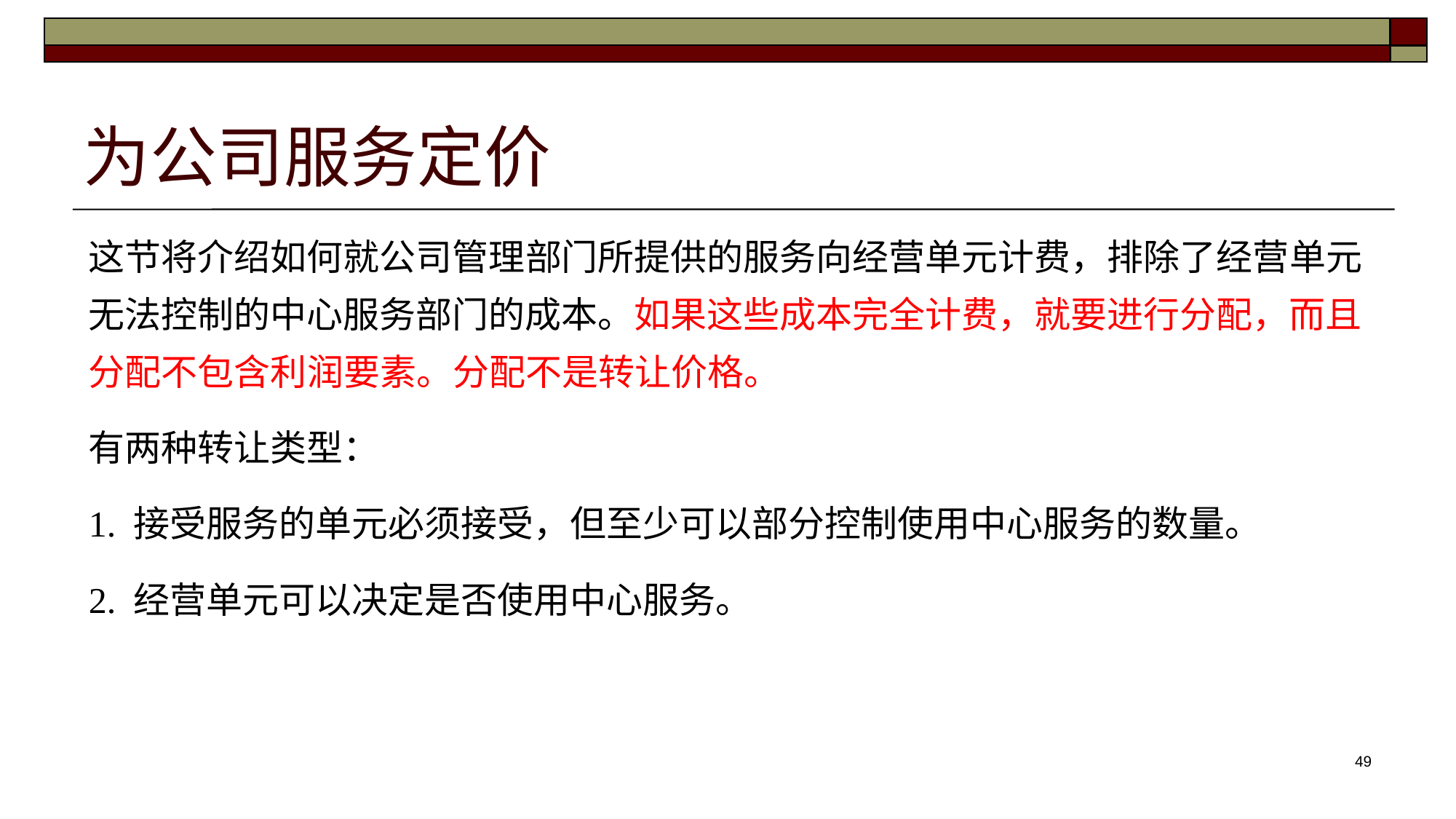

# 为公司服务定价
这节将介绍如何就公司管理部门所提供的服务向经营单元计费，排除了经营单元无法控制的中心服务部门的成本。如果这些成本完全计费，就要进行分配，而且分配不包含利润要素。分配不是转让价格。
有两种转让类型：
1. 接受服务的单元必须接受，但至少可以部分控制使用中心服务的数量。
2. 经营单元可以决定是否使用中心服务。

49